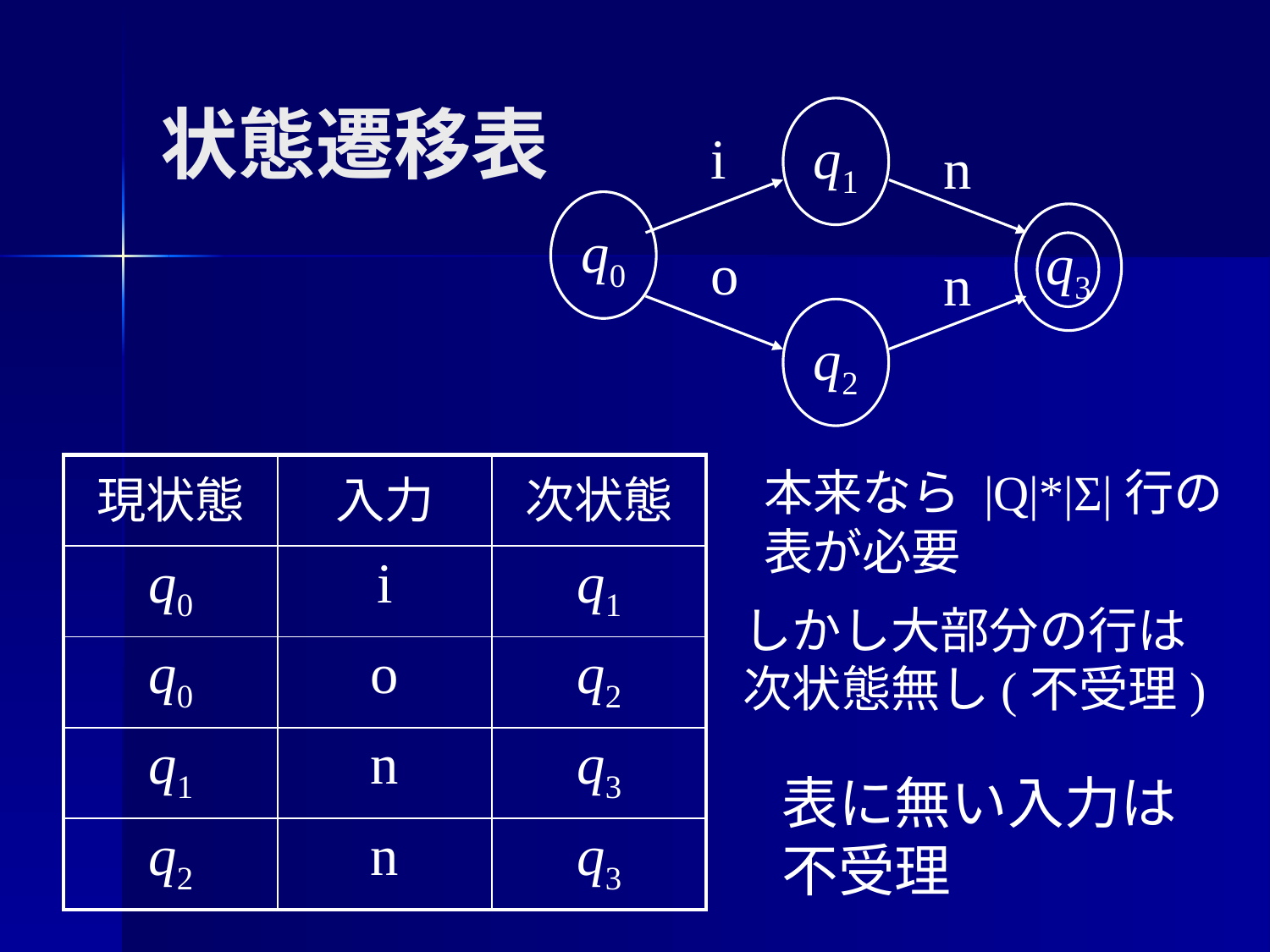

# 状態遷移表
q1
i
n

q0
q3
o

n

q2
| 現状態 | 入力 | 次状態 |
| --- | --- | --- |
| q0 | i | q1 |
| q0 | o | q2 |
| q1 | n | q3 |
| q2 | n | q3 |
本来なら |Q|*|Σ|行の
表が必要
しかし大部分の行は
次状態無し(不受理)
表に無い入力は
不受理